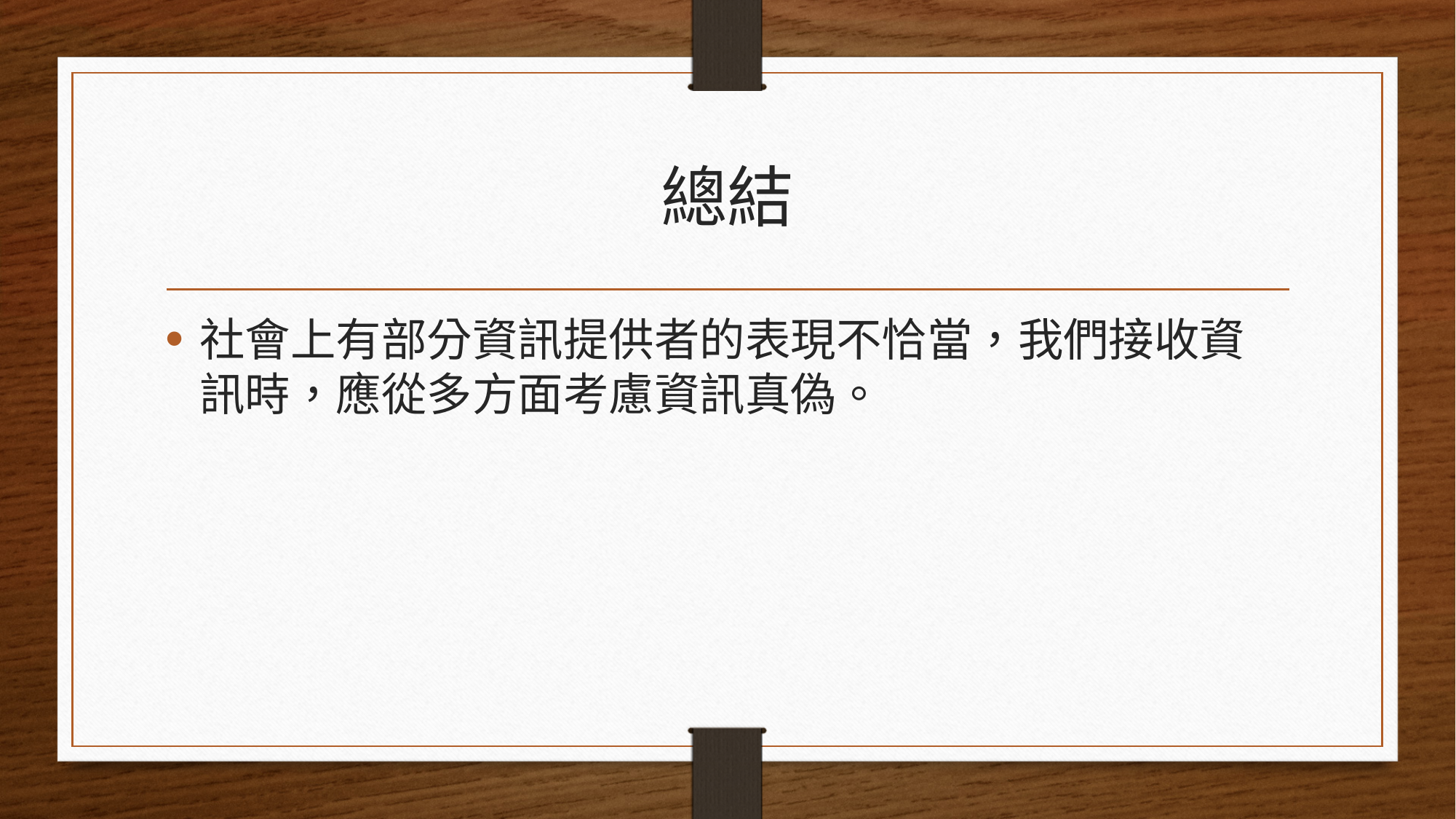

# 總結
社會上有部分資訊提供者的表現不恰當，我們接收資訊時，應從多方面考慮資訊真偽。